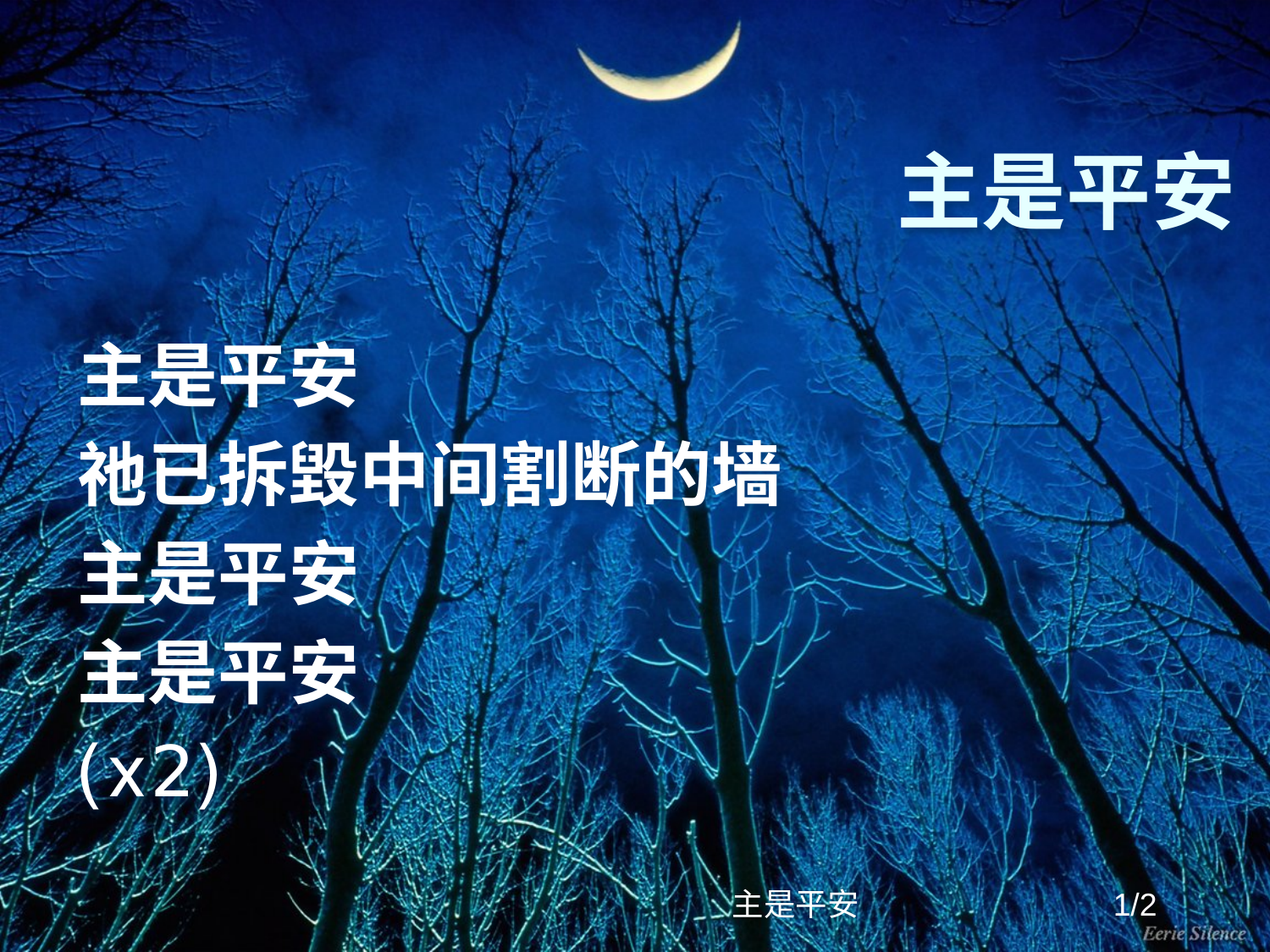

# 主是平安
主是平安
祂已拆毀中间割断的墙
主是平安
主是平安
(x2)
主是平安		1/2